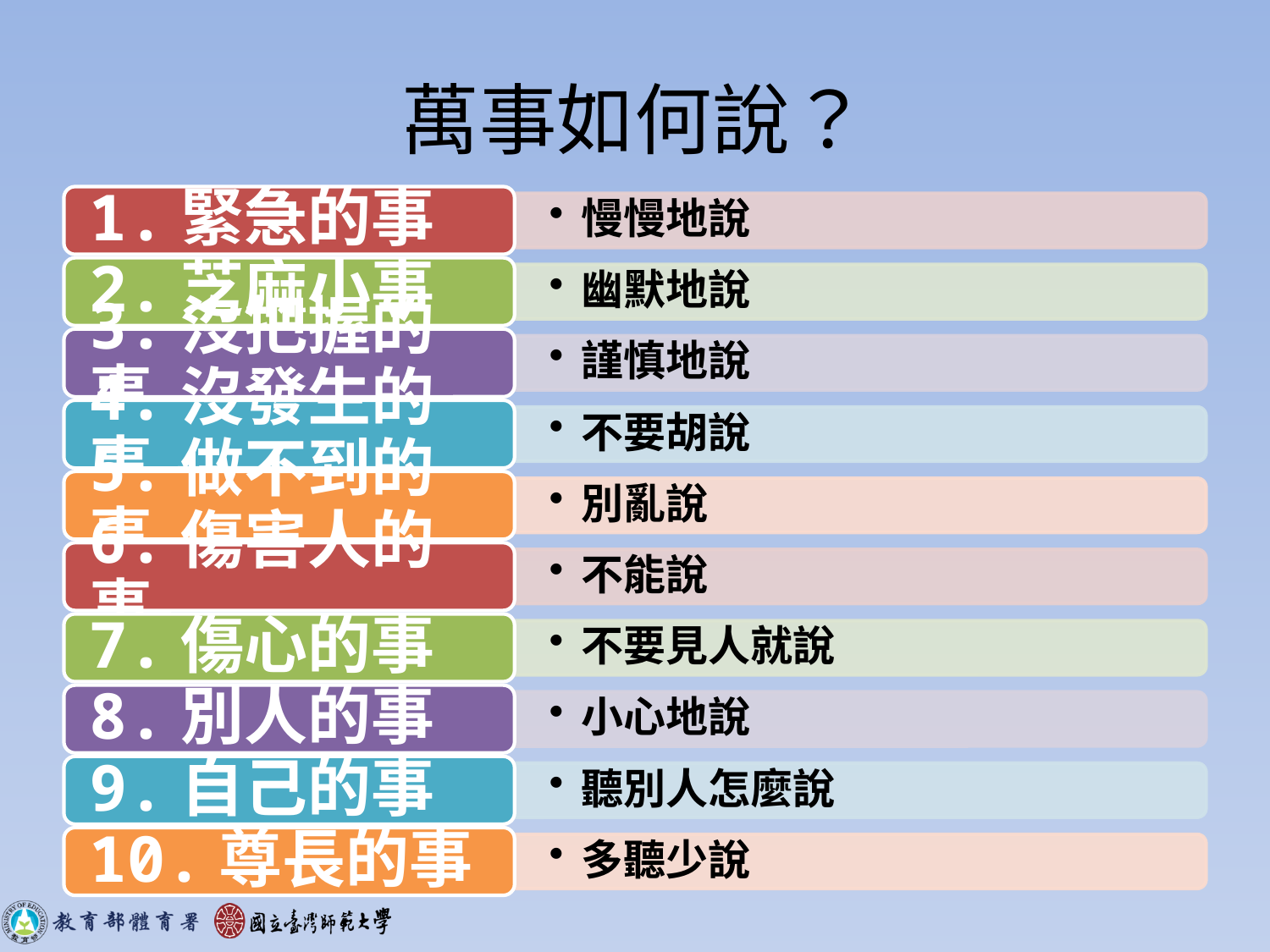

# 萬事如何說？
慢慢地說
1.緊急的事
幽默地說
2.芝麻小事
謹慎地說
3.沒把握的事
不要胡說
4.沒發生的事
別亂說
5.做不到的事
不能說
6.傷害人的事
不要見人就說
7.傷心的事
小心地說
8.別人的事
聽別人怎麼說
9.自己的事
多聽少說
10.尊長的事